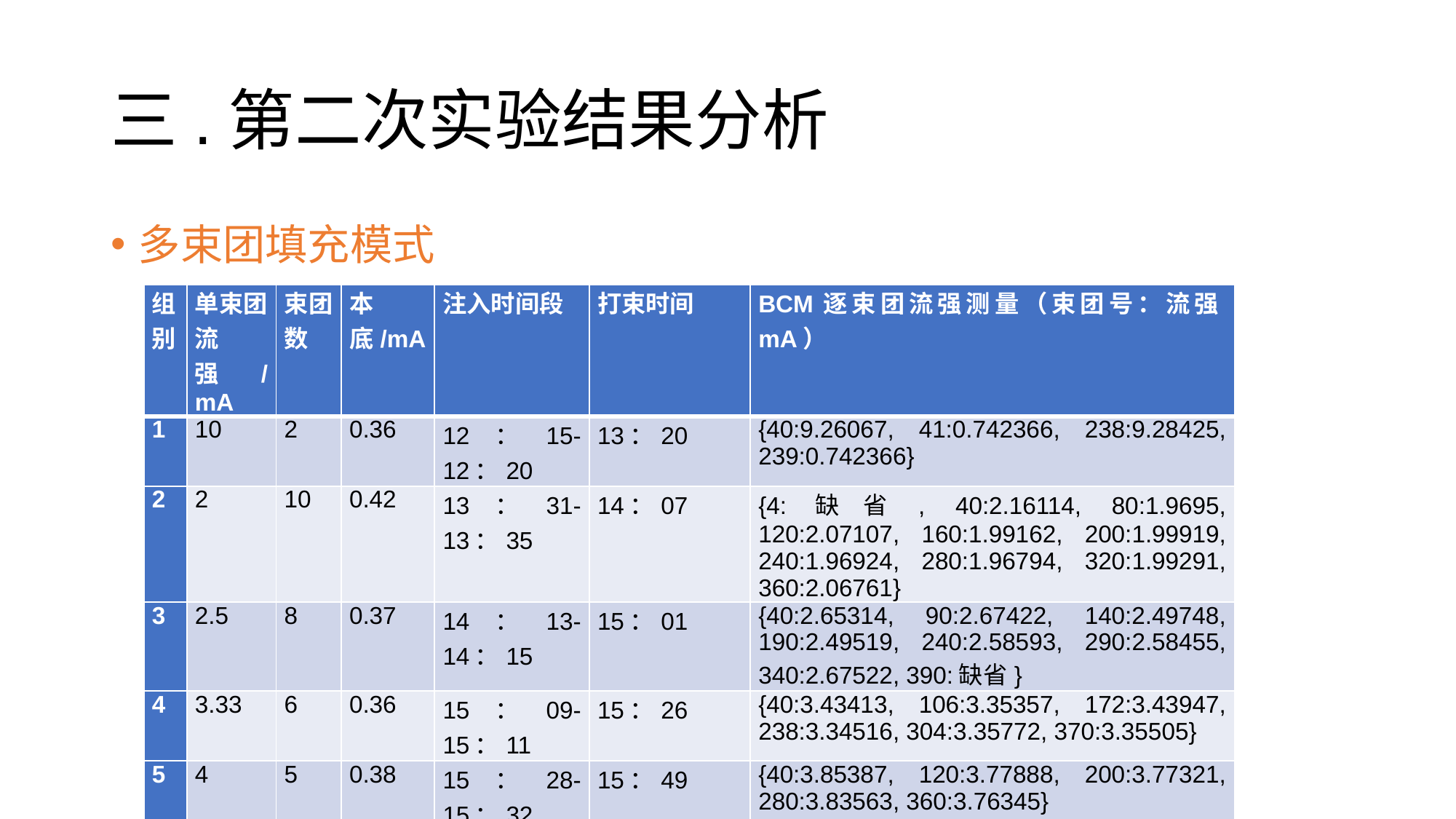

# 三.第二次实验结果分析
多束团填充模式
| 组别 | 单束团流强/mA | 束团数 | 本底/mA | 注入时间段 | 打束时间 | BCM逐束团流强测量（束团号：流强mA） |
| --- | --- | --- | --- | --- | --- | --- |
| 1 | 10 | 2 | 0.36 | 12：15-12：20 | 13：20 | {40:9.26067, 41:0.742366, 238:9.28425, 239:0.742366} |
| 2 | 2 | 10 | 0.42 | 13：31-13：35 | 14：07 | {4:缺省, 40:2.16114, 80:1.9695, 120:2.07107, 160:1.99162, 200:1.99919, 240:1.96924, 280:1.96794, 320:1.99291, 360:2.06761} |
| 3 | 2.5 | 8 | 0.37 | 14：13-14：15 | 15：01 | {40:2.65314, 90:2.67422, 140:2.49748, 190:2.49519, 240:2.58593, 290:2.58455, 340:2.67522, 390:缺省} |
| 4 | 3.33 | 6 | 0.36 | 15：09-15：11 | 15：26 | {40:3.43413, 106:3.35357, 172:3.43947, 238:3.34516, 304:3.35772, 370:3.35505} |
| 5 | 4 | 5 | 0.38 | 15：28-15：32 | 15：49 | {40:3.85387, 120:3.77888, 200:3.77321, 280:3.83563, 360:3.76345} |
| 6 | 5 | 4 | 0.39 | 15：53 | 16：16 | 缺省 |